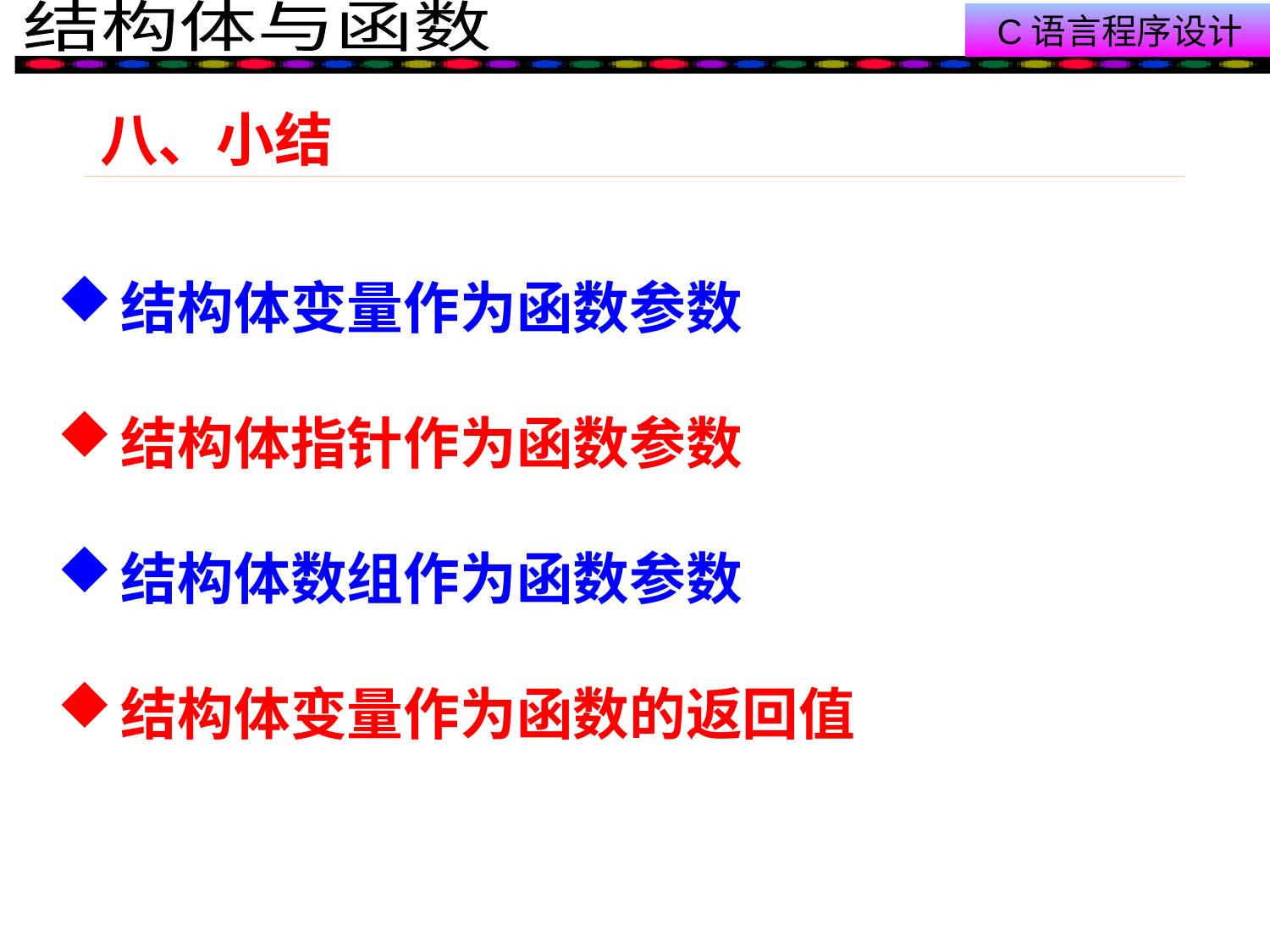

# 八、小结
结构体变量作为函数参数

结构体指针作为函数参数

结构体数组作为函数参数

结构体变量作为函数的返回值